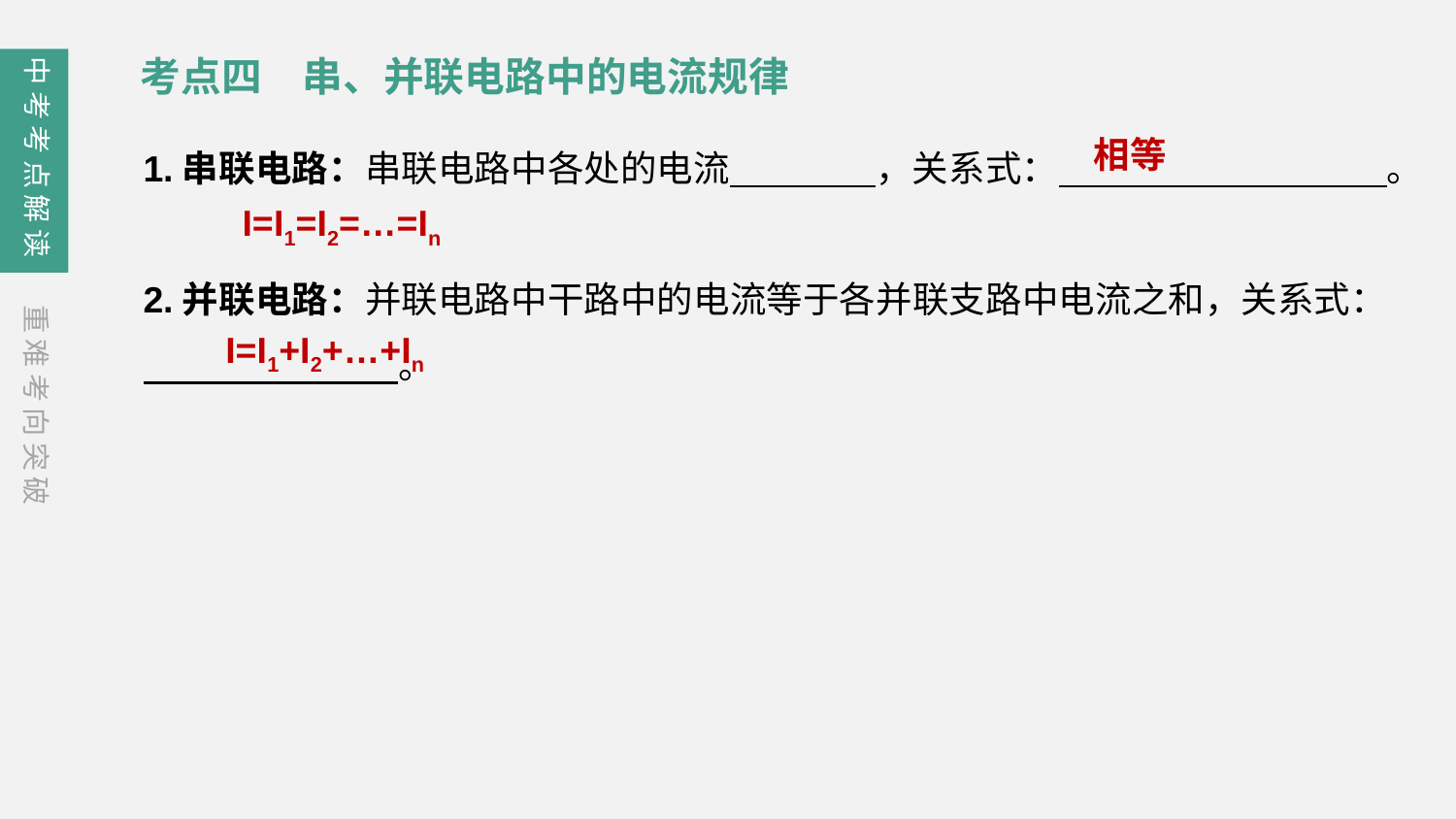

考点四　串、并联电路中的电流规律
中考考点解读

相等
1.串联电路：串联电路中各处的电流　　　　，关系式：　　　　　　　　　。
2.并联电路：并联电路中干路中的电流等于各并联支路中电流之和，关系式：　　　　　　　。
I=I1=I2=…=In
重难考向突破
I=I1+I2+…+In